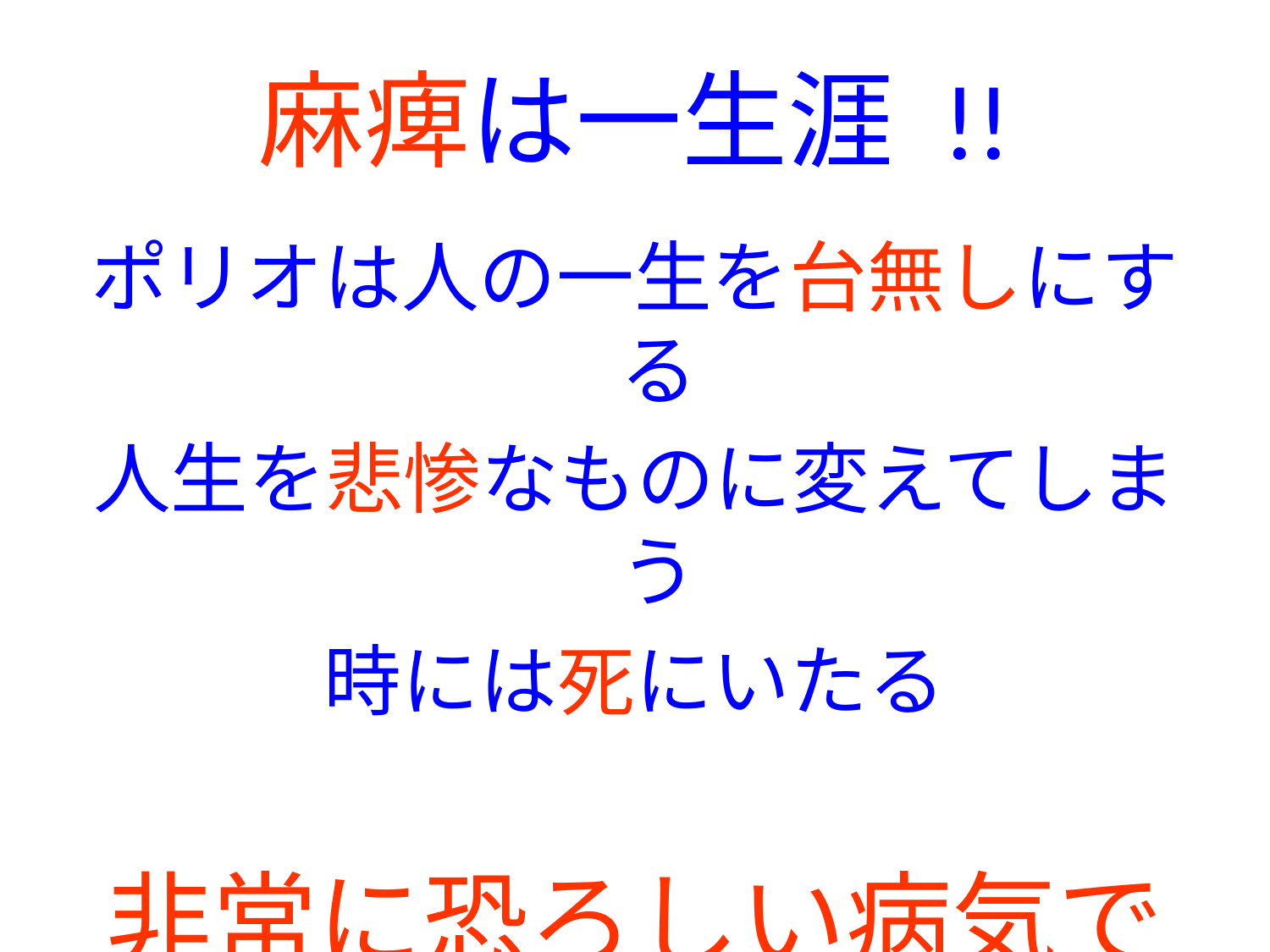

# 麻痺は一生涯 !!
ポリオは人の一生を台無しにする
人生を悲惨なものに変えてしまう
時には死にいたる

非常に恐ろしい病気です